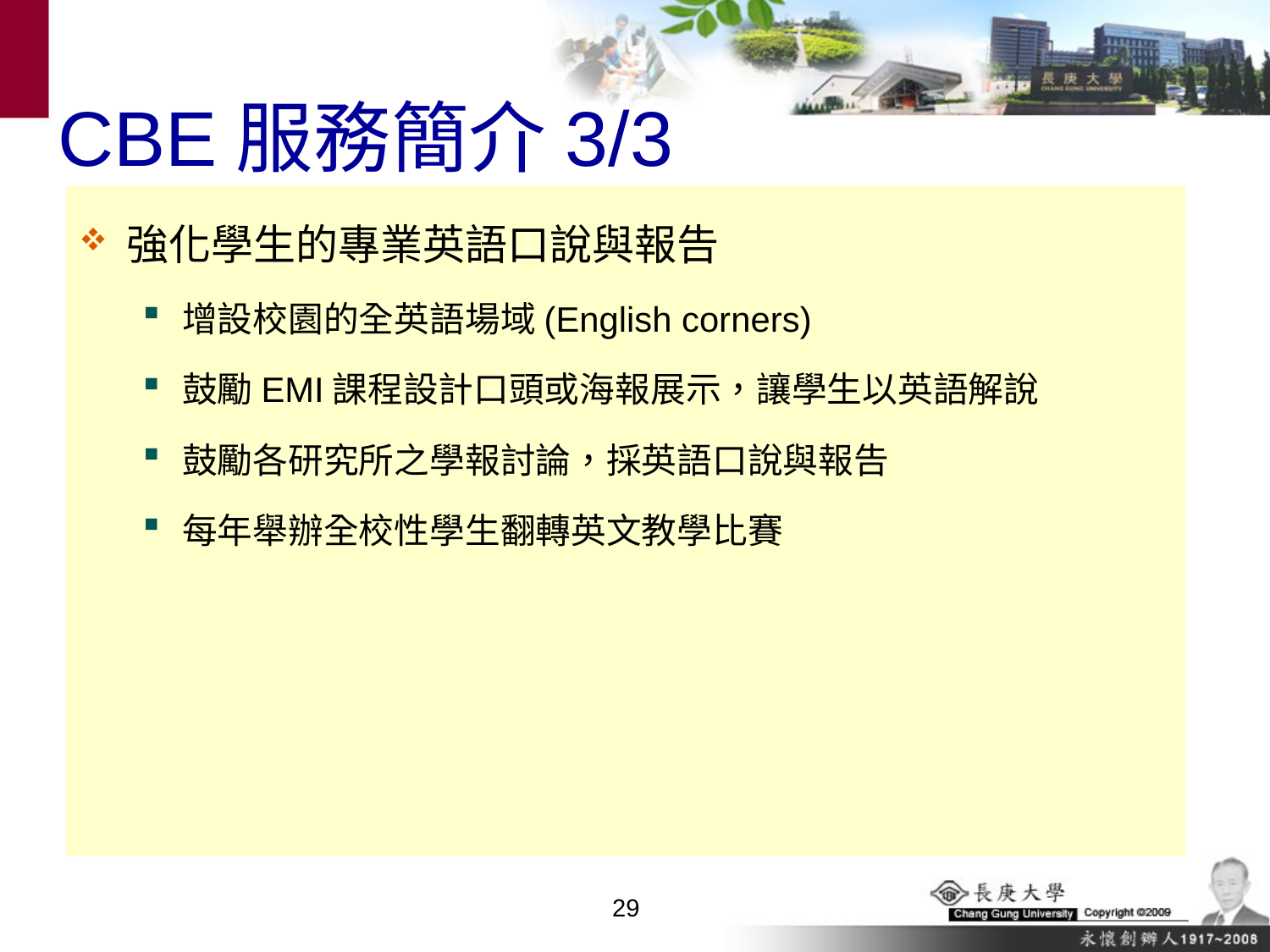

# CBE服務簡介3/3
強化學生的專業英語口說與報告
增設校園的全英語場域(English corners)
鼓勵EMI課程設計口頭或海報展示，讓學生以英語解說
鼓勵各研究所之學報討論，採英語口說與報告
每年舉辦全校性學生翻轉英文教學比賽

29